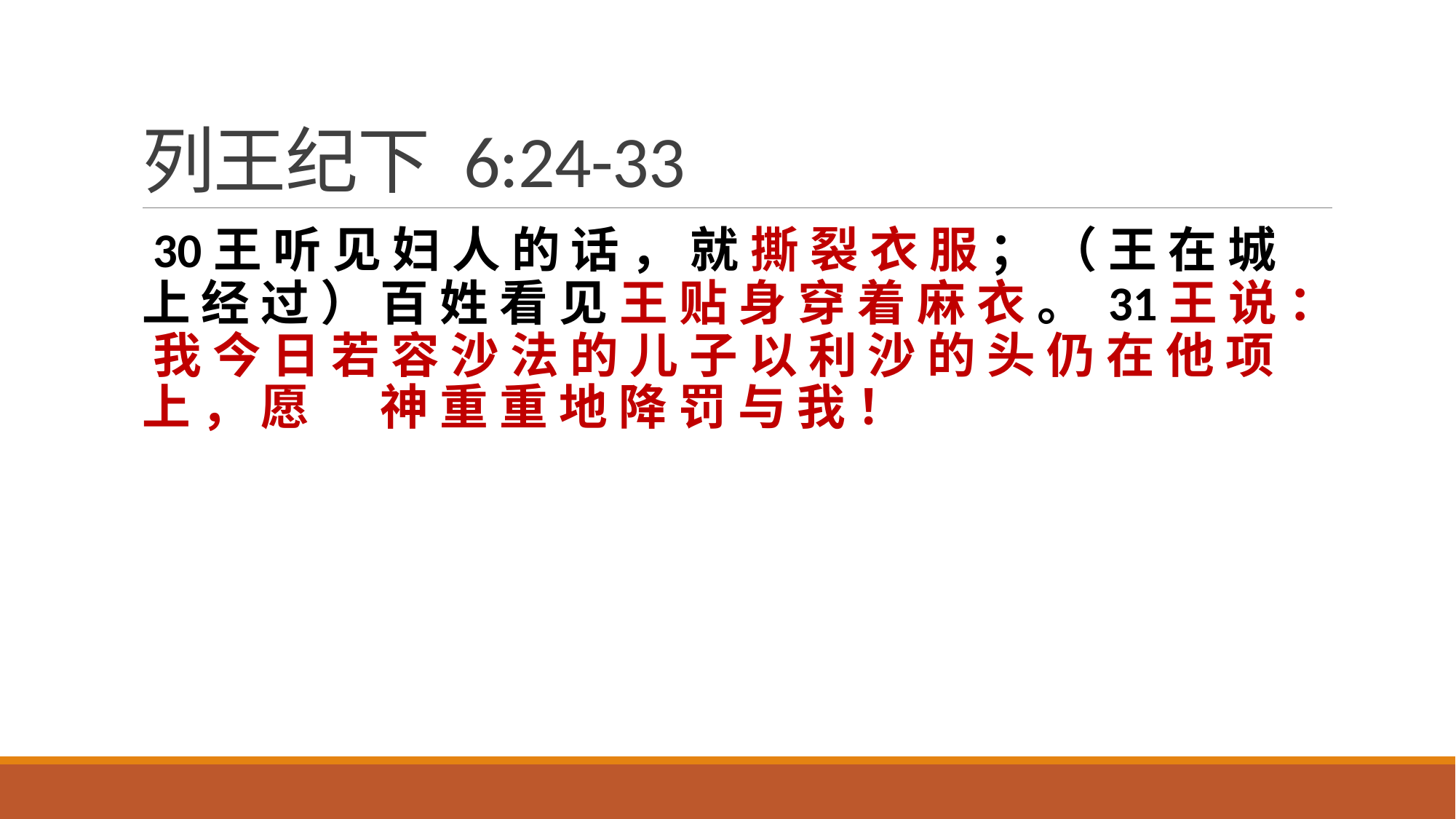

# 列王纪下 6:24-33
 30王 听 见 妇 人 的 话 ， 就 撕 裂 衣 服 ； （ 王 在 城 上 经 过 ） 百 姓 看 见 王 贴 身 穿 着 麻 衣 。 31王 说 ： 我 今 日 若 容 沙 法 的 儿 子 以 利 沙 的 头 仍 在 他 项 上 ， 愿 　 神 重 重 地 降 罚 与 我 ！